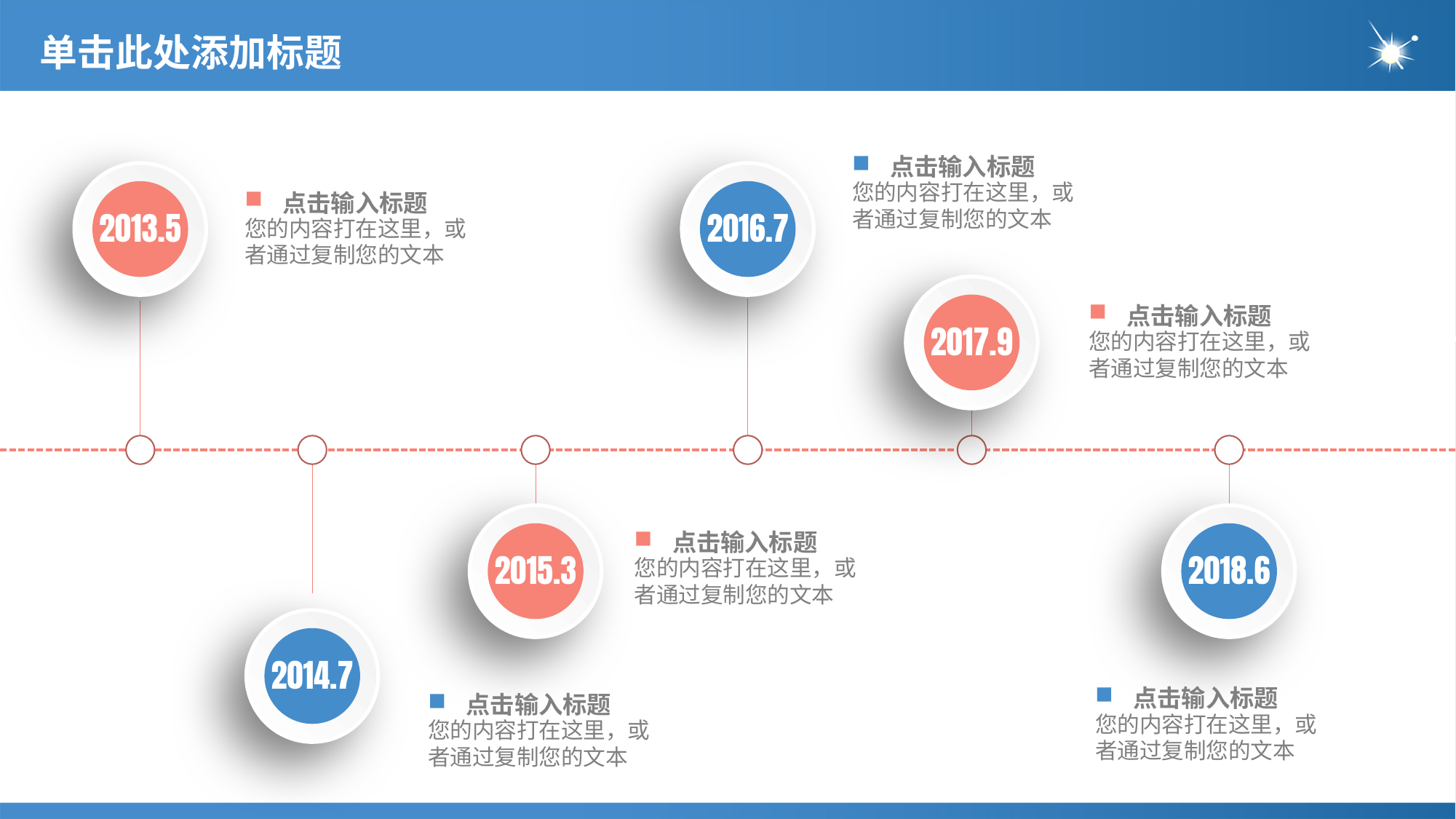

# 单击此处添加标题
点击输入标题

2013.5

2016.7

您的内容打在这里，或者通过复制您的文本
点击输入标题
您的内容打在这里，或者通过复制您的文本

2017.9

点击输入标题
您的内容打在这里，或者通过复制您的文本

2014.7

2015.3

2018.6
点击输入标题
您的内容打在这里，或者通过复制您的文本
点击输入标题
点击输入标题
您的内容打在这里，或者通过复制您的文本
您的内容打在这里，或者通过复制您的文本